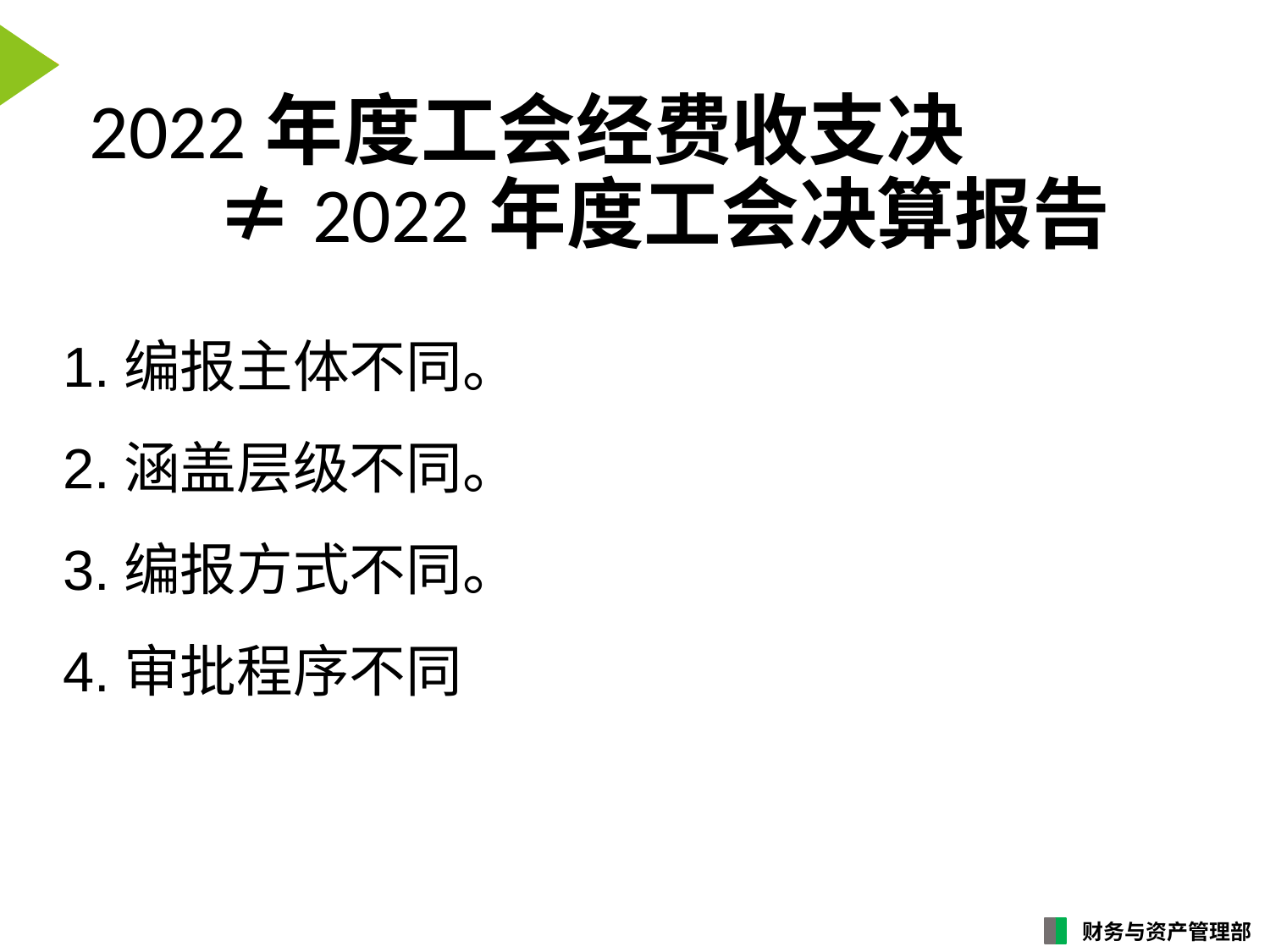

# 2022年度工会经费收支决≠2022年度工会决算报告
1.编报主体不同。
2.涵盖层级不同。
3.编报方式不同。
4.审批程序不同